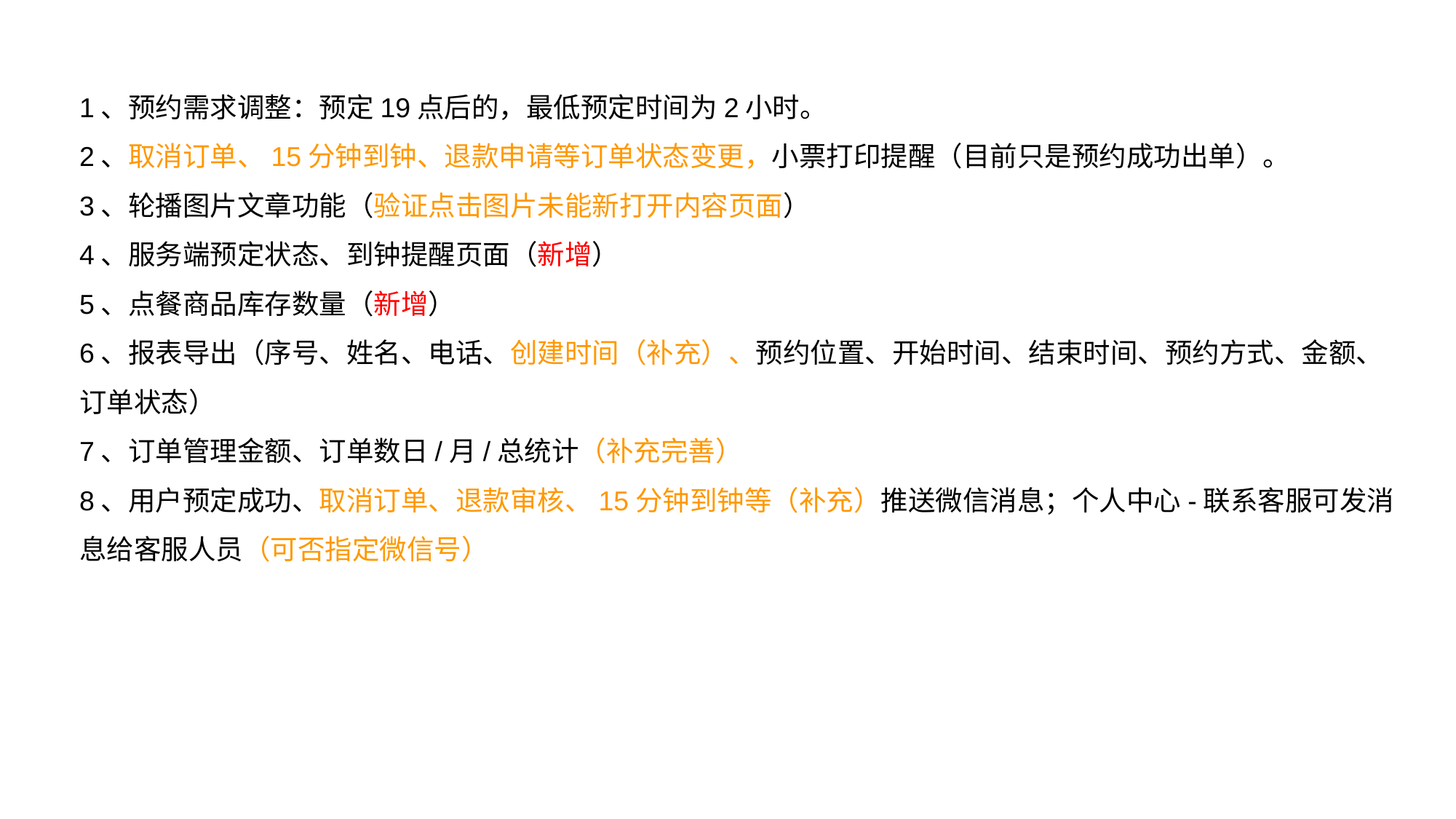

1、预约需求调整：预定19点后的，最低预定时间为2小时。
2、取消订单、15分钟到钟、退款申请等订单状态变更，小票打印提醒（目前只是预约成功出单）。
3、轮播图片文章功能（验证点击图片未能新打开内容页面）
4、服务端预定状态、到钟提醒页面（新增）
5、点餐商品库存数量（新增）
6、报表导出（序号、姓名、电话、创建时间（补充）、预约位置、开始时间、结束时间、预约方式、金额、订单状态）
7、订单管理金额、订单数日/月/总统计（补充完善）
8、用户预定成功、取消订单、退款审核、15分钟到钟等（补充）推送微信消息；个人中心-联系客服可发消息给客服人员（可否指定微信号）